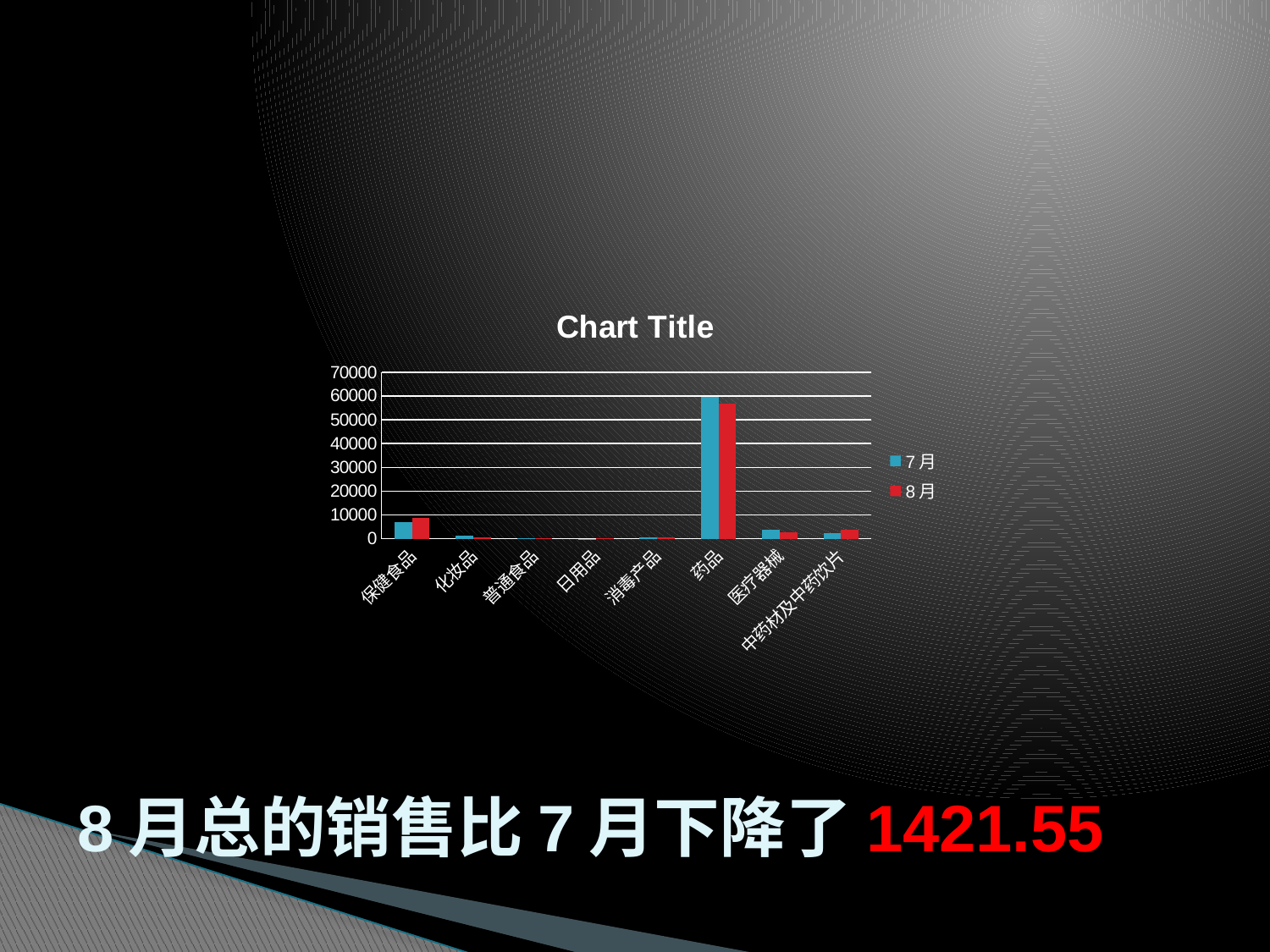

### Chart:

| Category | 7月 | 8月 |
|---|---|---|
| 保健食品 | 6845.750000000001 | 8763.34 |
| 化妆品 | 1344.42 | 602.76 |
| 普通食品 | 279.89999999999986 | 159.9 |
| 日用品 | 2.18 | 80.59 |
| 消毒产品 | 532.6700000000003 | 527.23 |
| 药品 | 59647.620000000075 | 56736.3200000001 |
| 医疗器械 | 3643.18 | 2779.190000000001 |
| 中药材及中药饮片 | 2391.359999999999 | 3616.2000000000007 |
# 8月总的销售比7月下降了1421.55